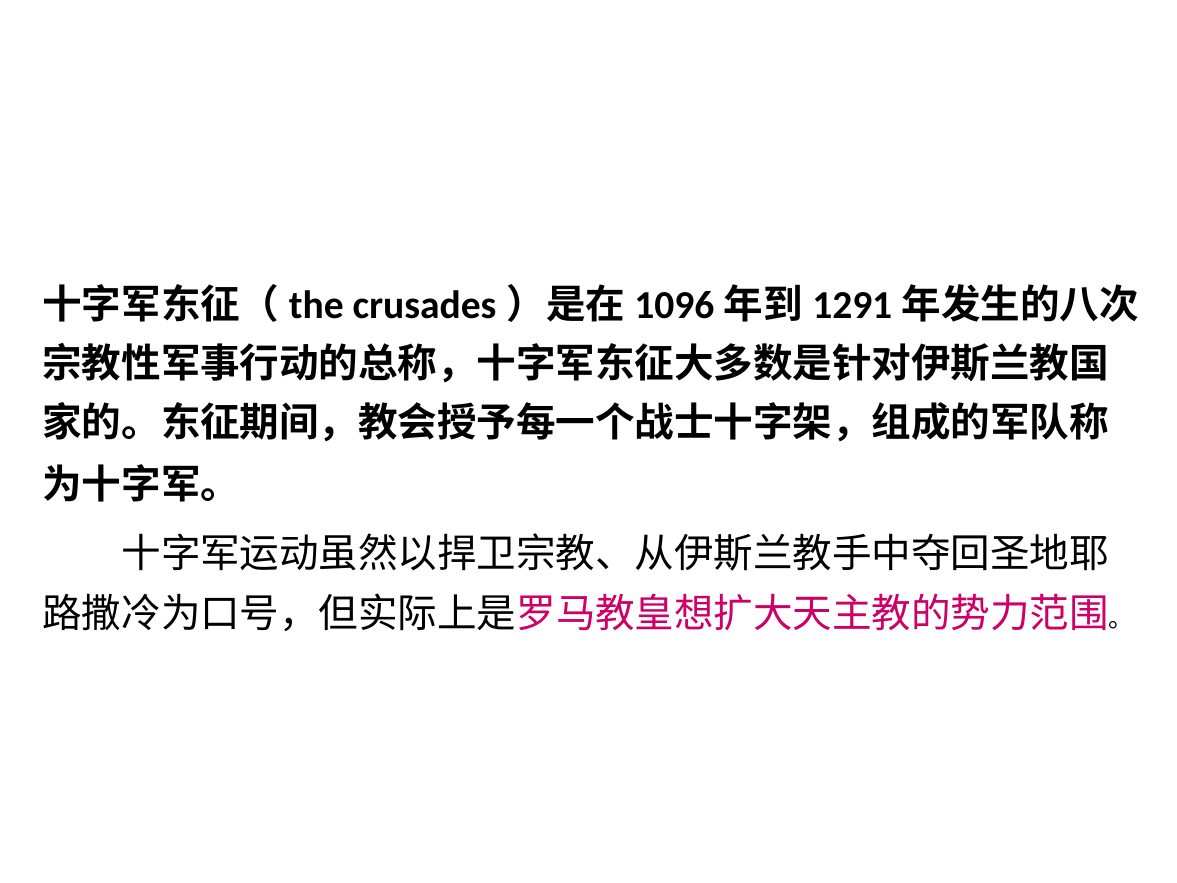

十字军东征（the crusades）是在1096年到1291年发生的八次宗教性军事行动的总称，十字军东征大多数是针对伊斯兰教国家的。东征期间，教会授予每一个战士十字架，组成的军队称为十字军。
　　十字军运动虽然以捍卫宗教、从伊斯兰教手中夺回圣地耶路撒冷为口号，但实际上是罗马教皇想扩大天主教的势力范围。